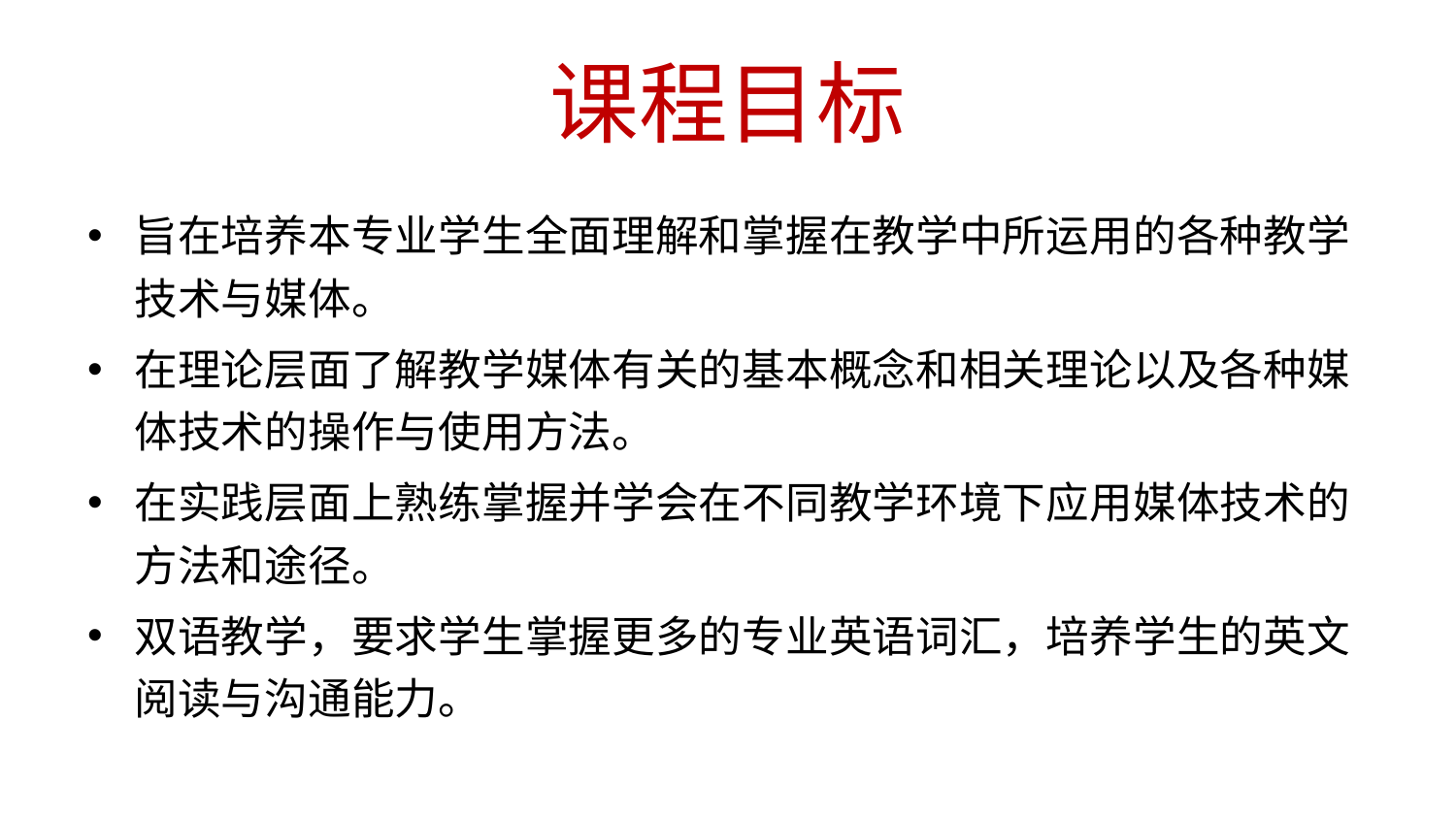

# 课程目标
旨在培养本专业学生全面理解和掌握在教学中所运用的各种教学技术与媒体。
在理论层面了解教学媒体有关的基本概念和相关理论以及各种媒体技术的操作与使用方法。
在实践层面上熟练掌握并学会在不同教学环境下应用媒体技术的方法和途径。
双语教学，要求学生掌握更多的专业英语词汇，培养学生的英文阅读与沟通能力。